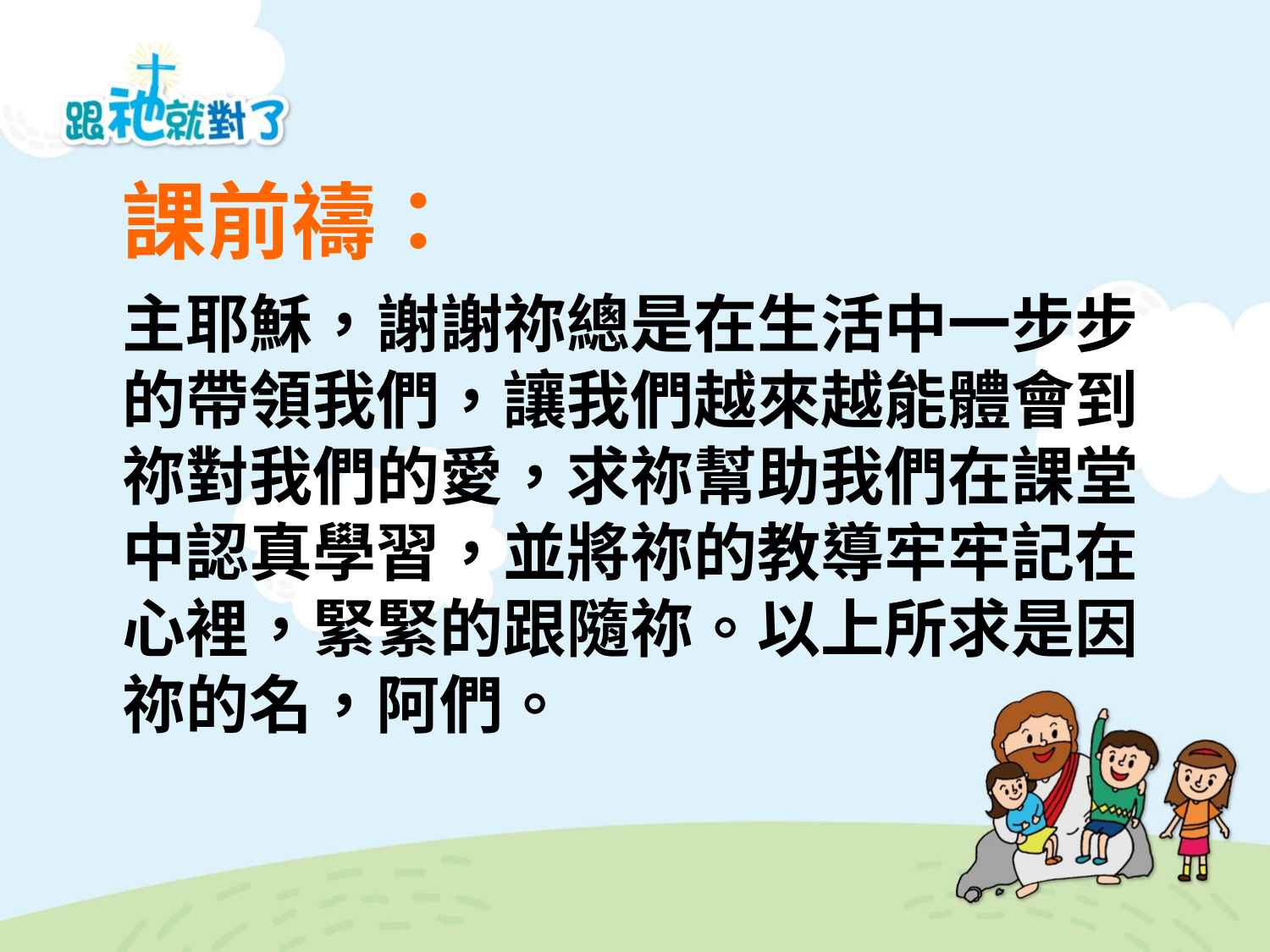

課前禱：
主耶穌，謝謝祢總是在生活中一步步的帶領我們，讓我們越來越能體會到祢對我們的愛，求祢幫助我們在課堂中認真學習，並將祢的教導牢牢記在心裡，緊緊的跟隨祢。以上所求是因祢的名，阿們。